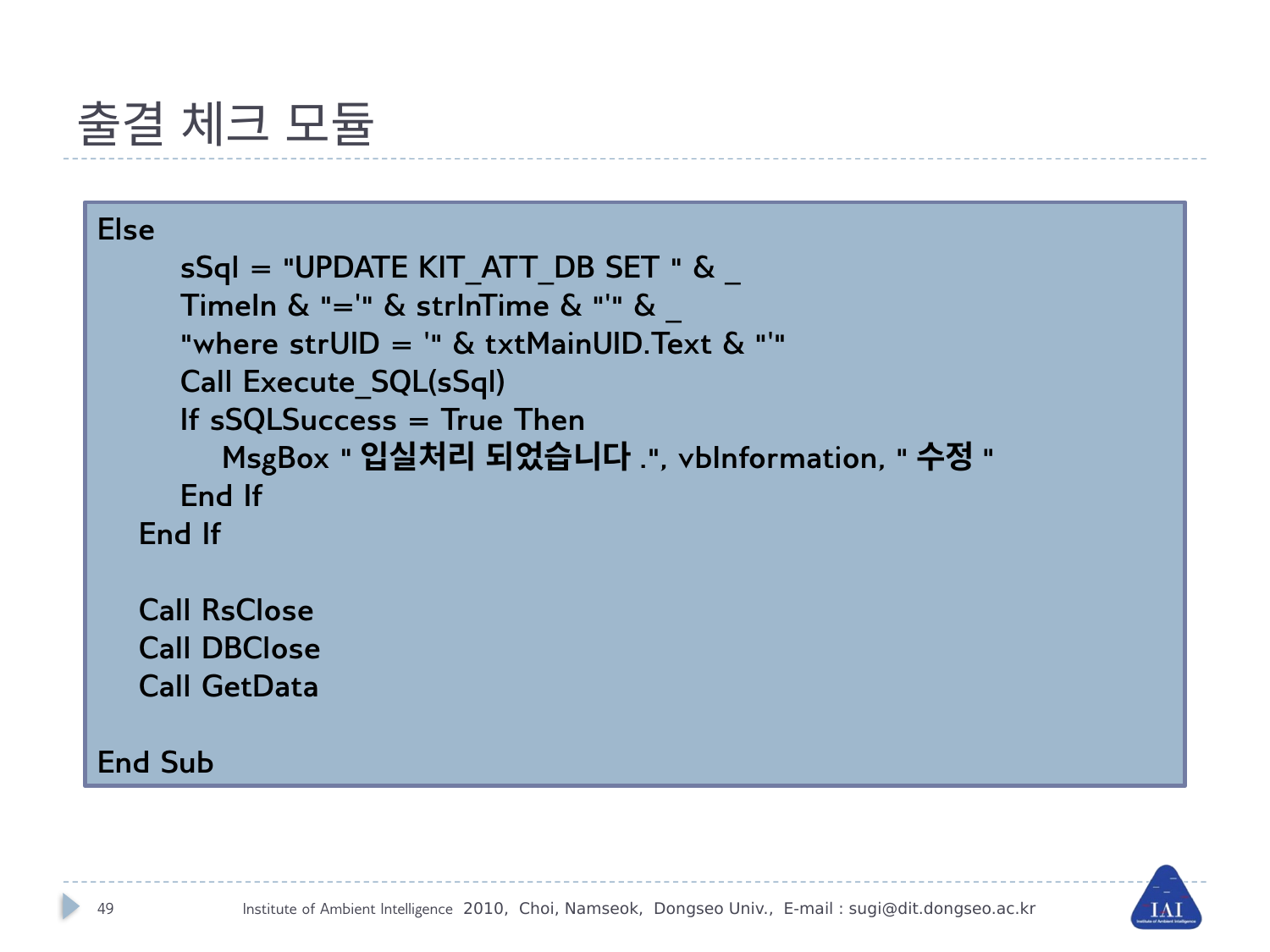

# 출결 체크 모듈

Else
        sSql = "UPDATE KIT_ATT_DB SET " & _
        TimeIn & "='" & strInTime & "'" & _
        "where strUID = '" & txtMainUID.Text & "'"
        Call Execute_SQL(sSql)
        If sSQLSuccess = True Then
            MsgBox "입실처리 되었습니다.", vbInformation, "수정"
        End If
    End If

    Call RsClose
    Call DBClose
    Call GetData

End Sub